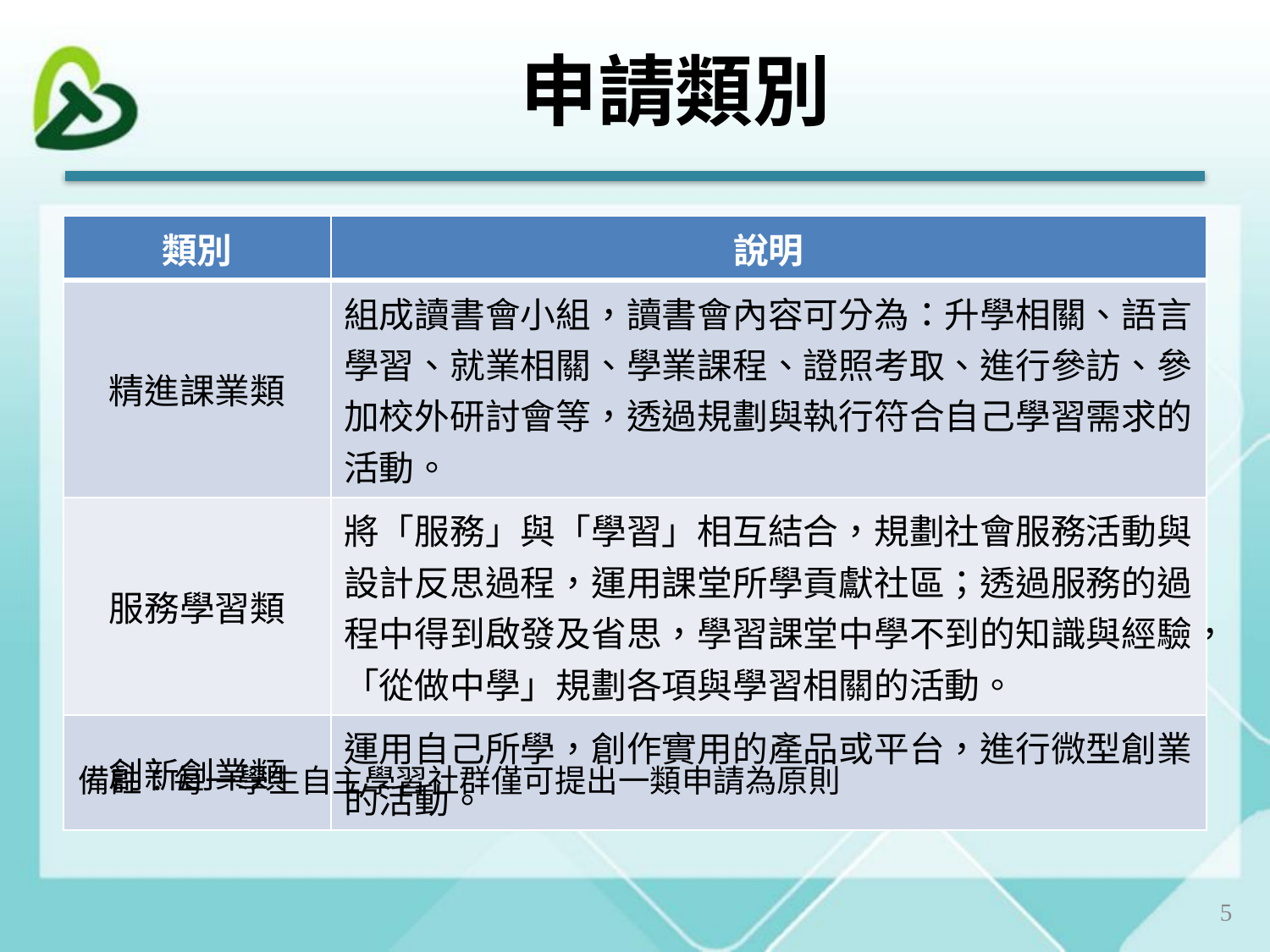

# 申請類別
| 類別 | 說明 |
| --- | --- |
| 精進課業類 | 組成讀書會小組，讀書會內容可分為：升學相關、語言學習、就業相關、學業課程、證照考取、進行參訪、參加校外研討會等，透過規劃與執行符合自己學習需求的活動。 |
| 服務學習類 | 將「服務」與「學習」相互結合，規劃社會服務活動與設計反思過程，運用課堂所學貢獻社區；透過服務的過程中得到啟發及省思，學習課堂中學不到的知識與經驗，「從做中學」規劃各項與學習相關的活動。 |
| 創新創業類 | 運用自己所學，創作實用的產品或平台，進行微型創業的活動。 |
備註：每一學生自主學習社群僅可提出一類申請為原則
5